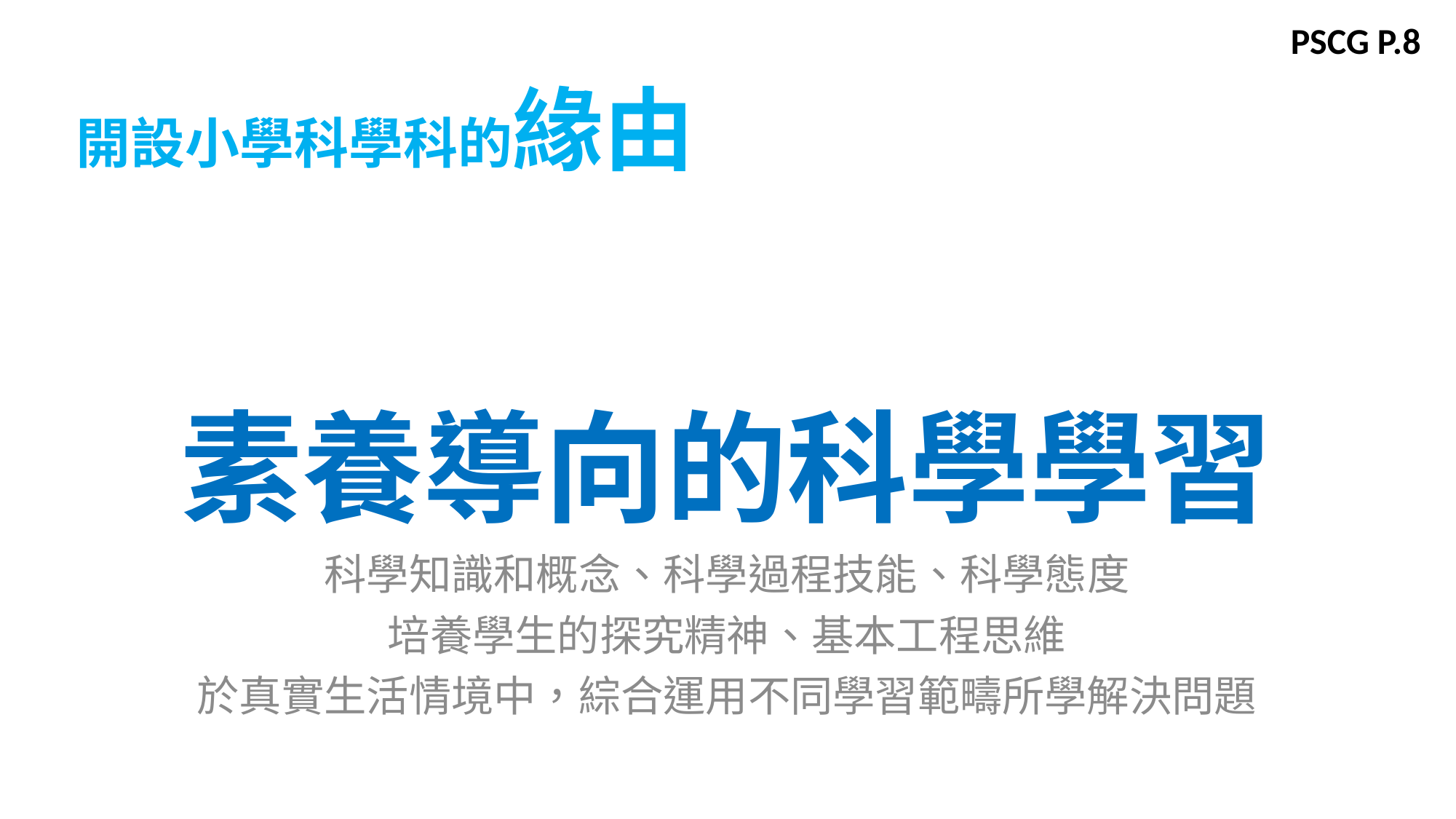

PSCG P.8
開設小學科學科的緣由
# 素養導向的科學學習
科學知識和概念、科學過程技能、科學態度
培養學生的探究精神、基本工程思維
於真實生活情境中，綜合運用不同學習範疇所學解決問題